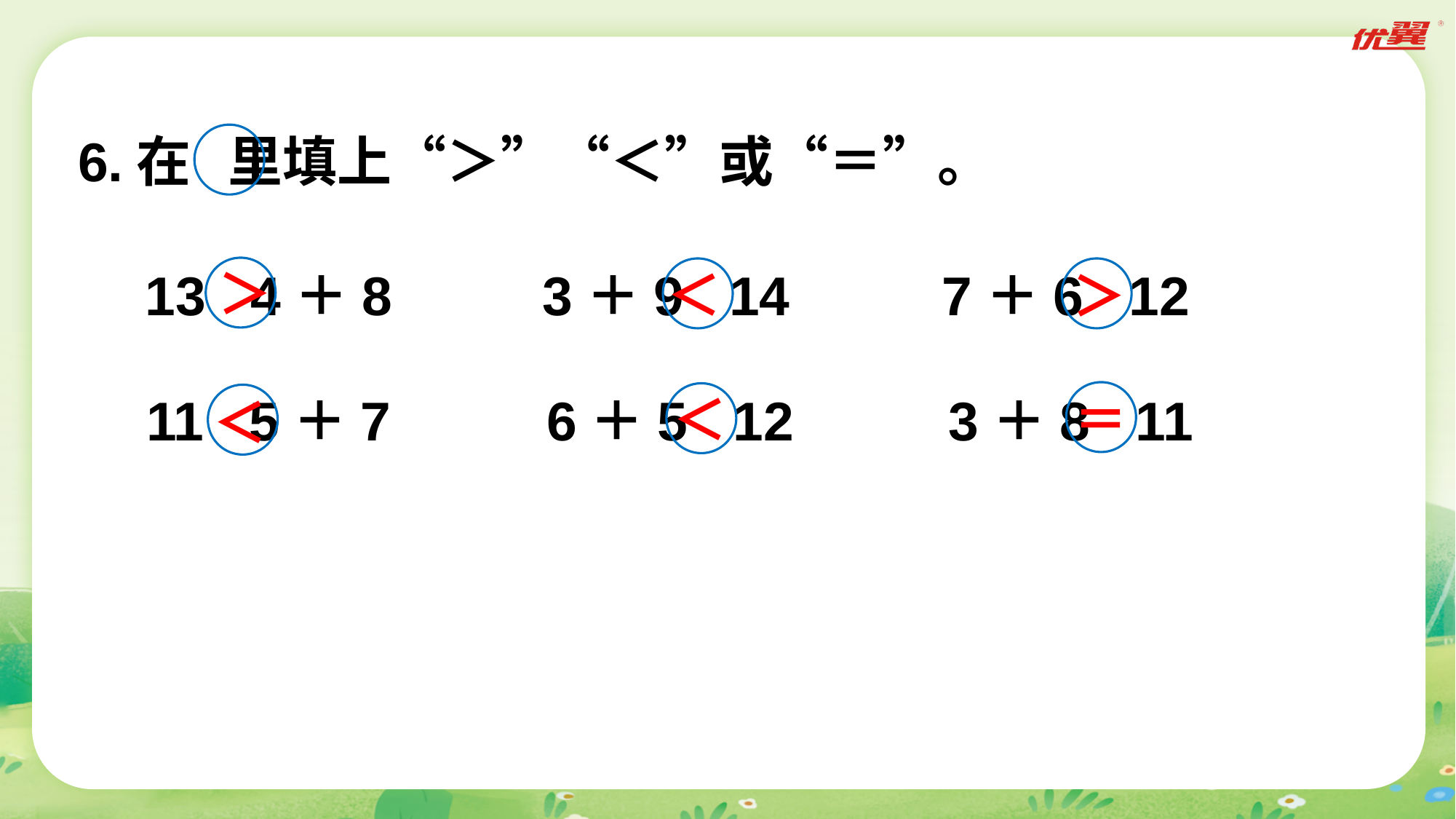

6.在   里填上“＞”“＜”或“＝”。

＞
＜
13   4＋8

3＋9   14

7＋6   12

＞
＝
＜
11   5＋7

6＋5   12

3＋8   11

＜